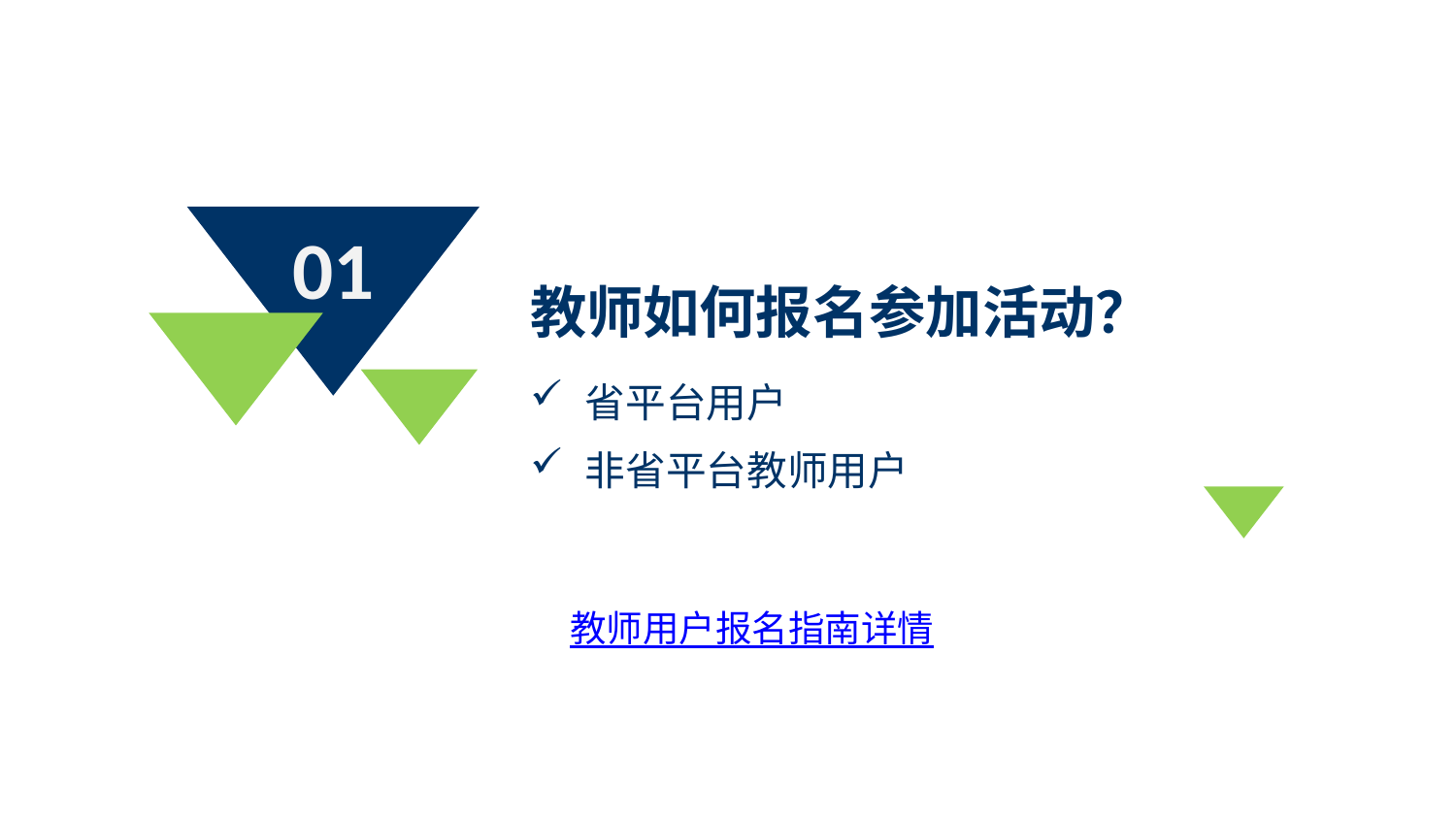

01
教师如何报名参加活动？

省平台用户
非省平台教师用户

教师用户报名指南详情